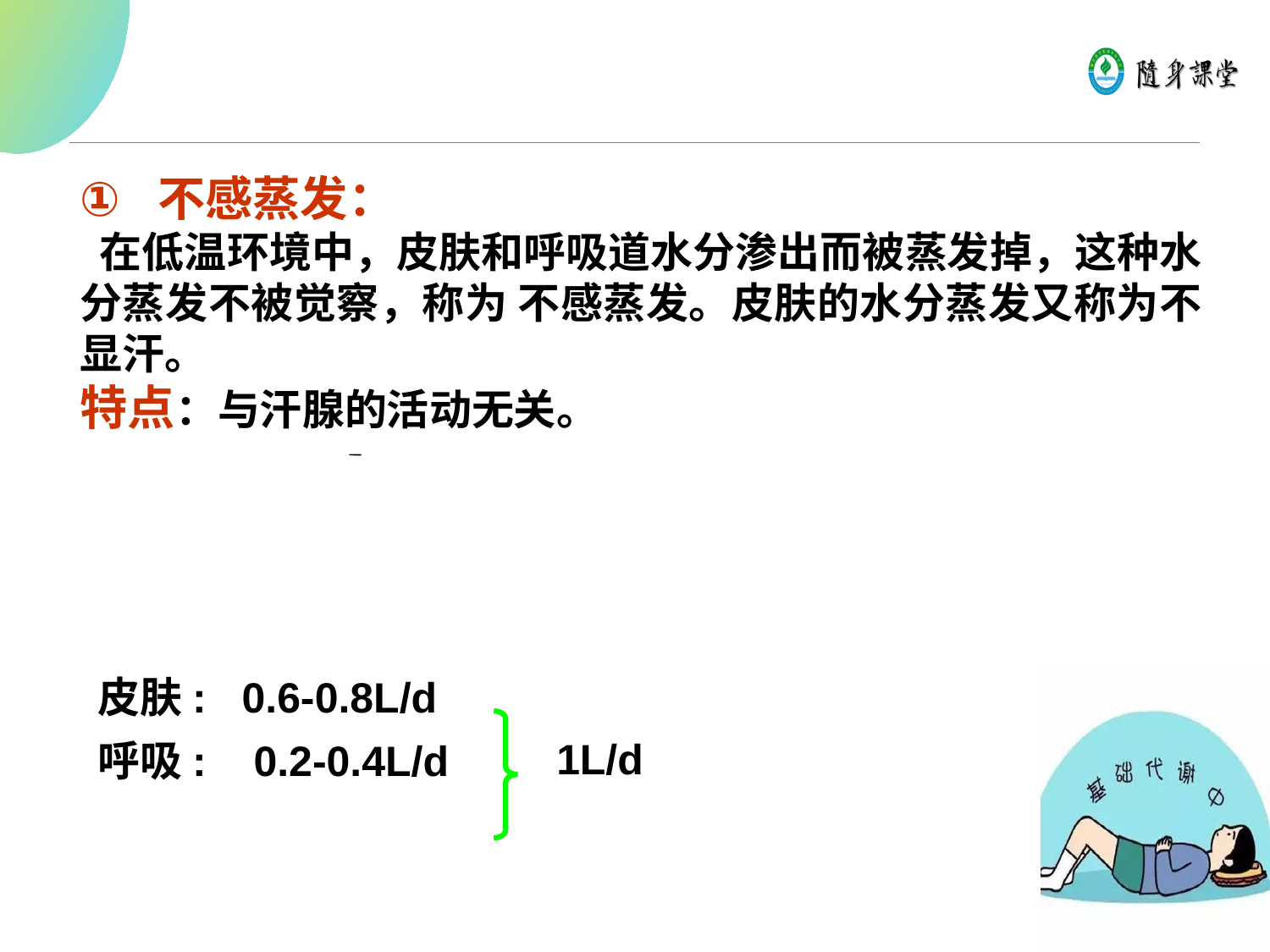

不感蒸发：
 在低温环境中，皮肤和呼吸道水分渗出而被蒸发掉，这种水分蒸发不被觉察，称为 不感蒸发。皮肤的水分蒸发又称为不显汗。
特点：与汗腺的活动无关。

皮肤:   0.6-0.8L/d
呼吸:    0.2-0.4L/d

1L/d